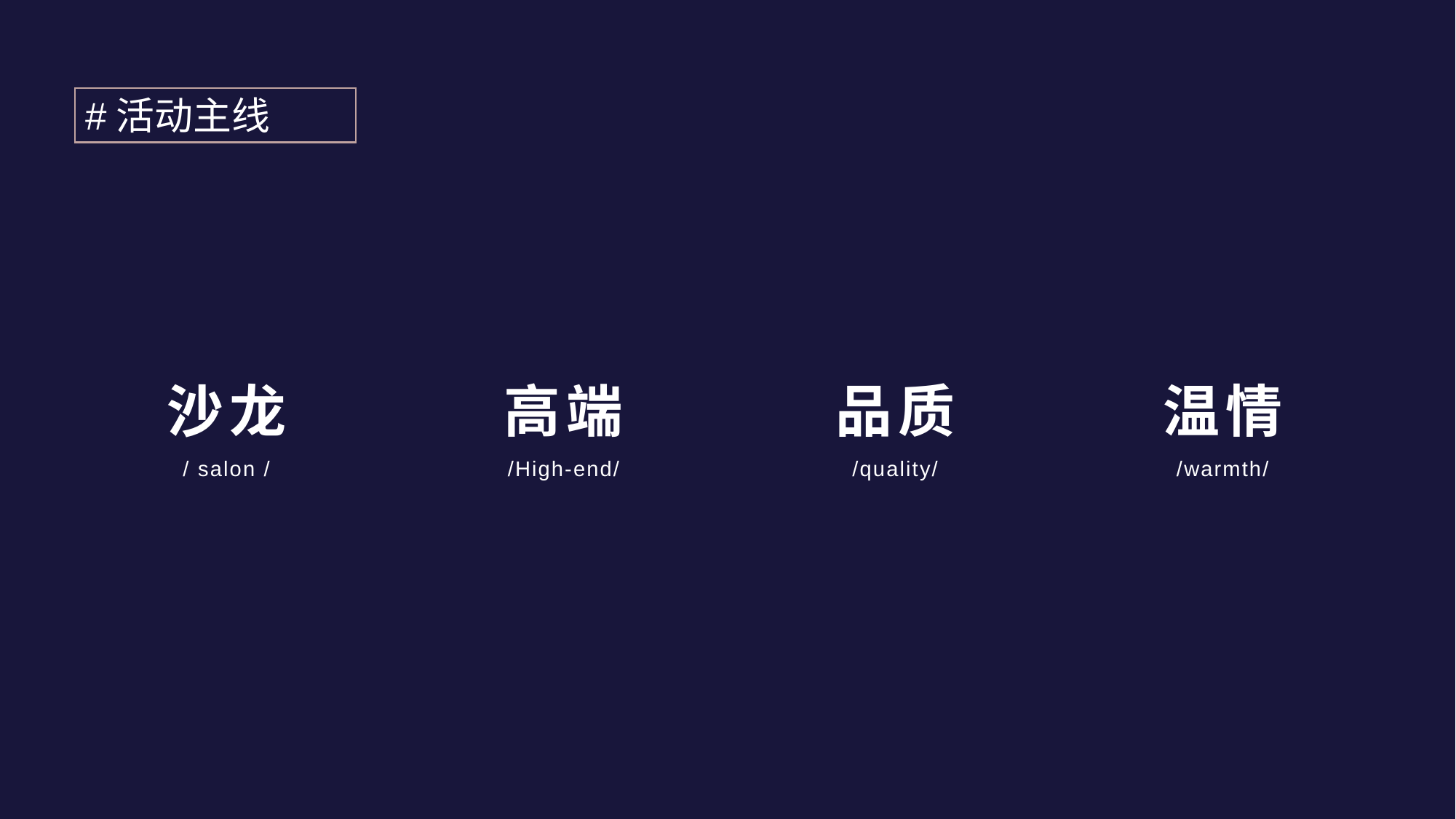

#活动主线

高端
沙龙
品质
温情
/High-end/
/quality/
/warmth/
/ salon /